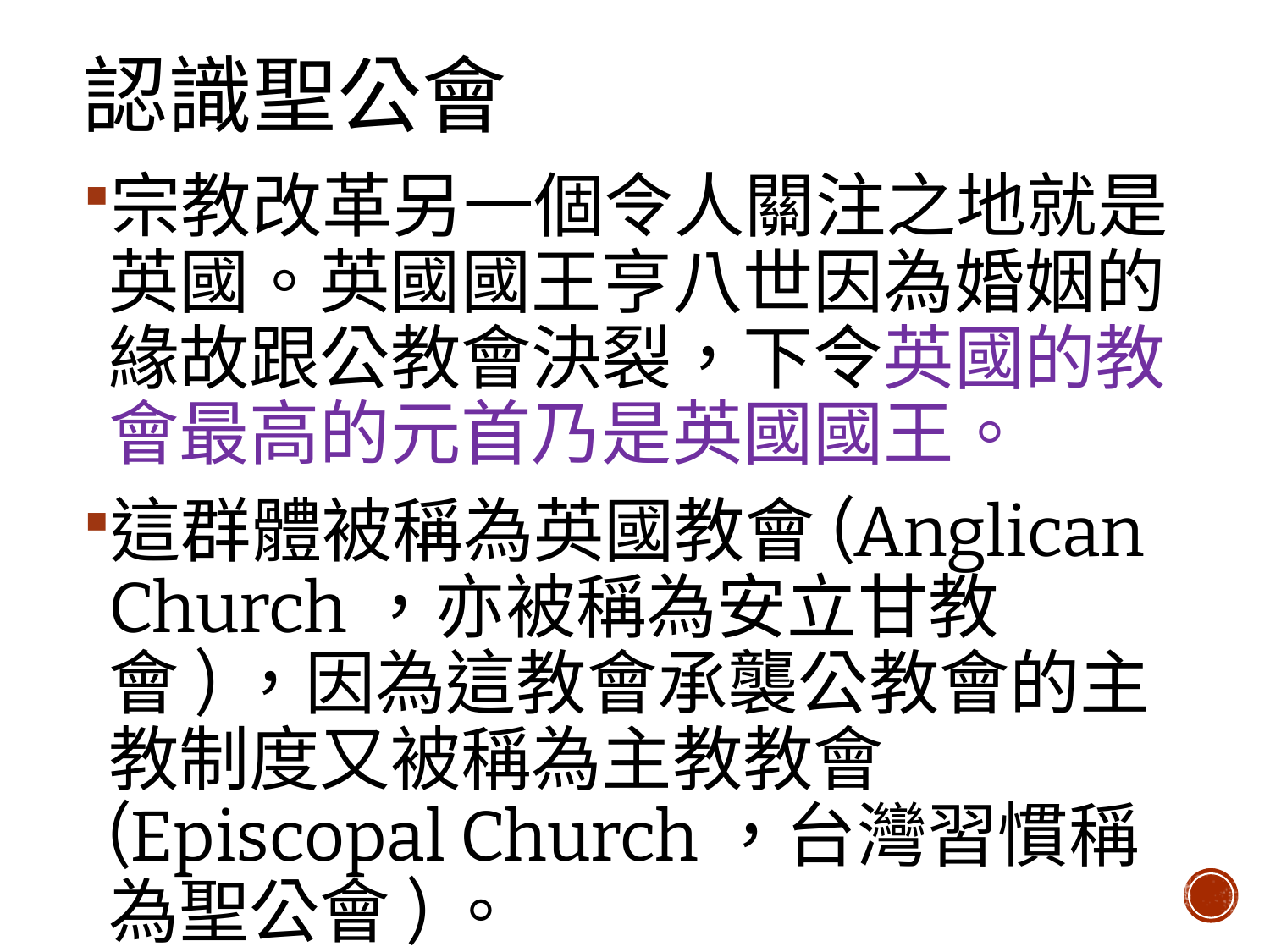

# 認識聖公會
宗教改革另一個令人關注之地就是英國。英國國王亨八世因為婚姻的緣故跟公教會決裂，下令英國的教會最高的元首乃是英國國王。
這群體被稱為英國教會(Anglican Church，亦被稱為安立甘教會)，因為這教會承襲公教會的主教制度又被稱為主教教會(Episcopal Church，台灣習慣稱為聖公會)。